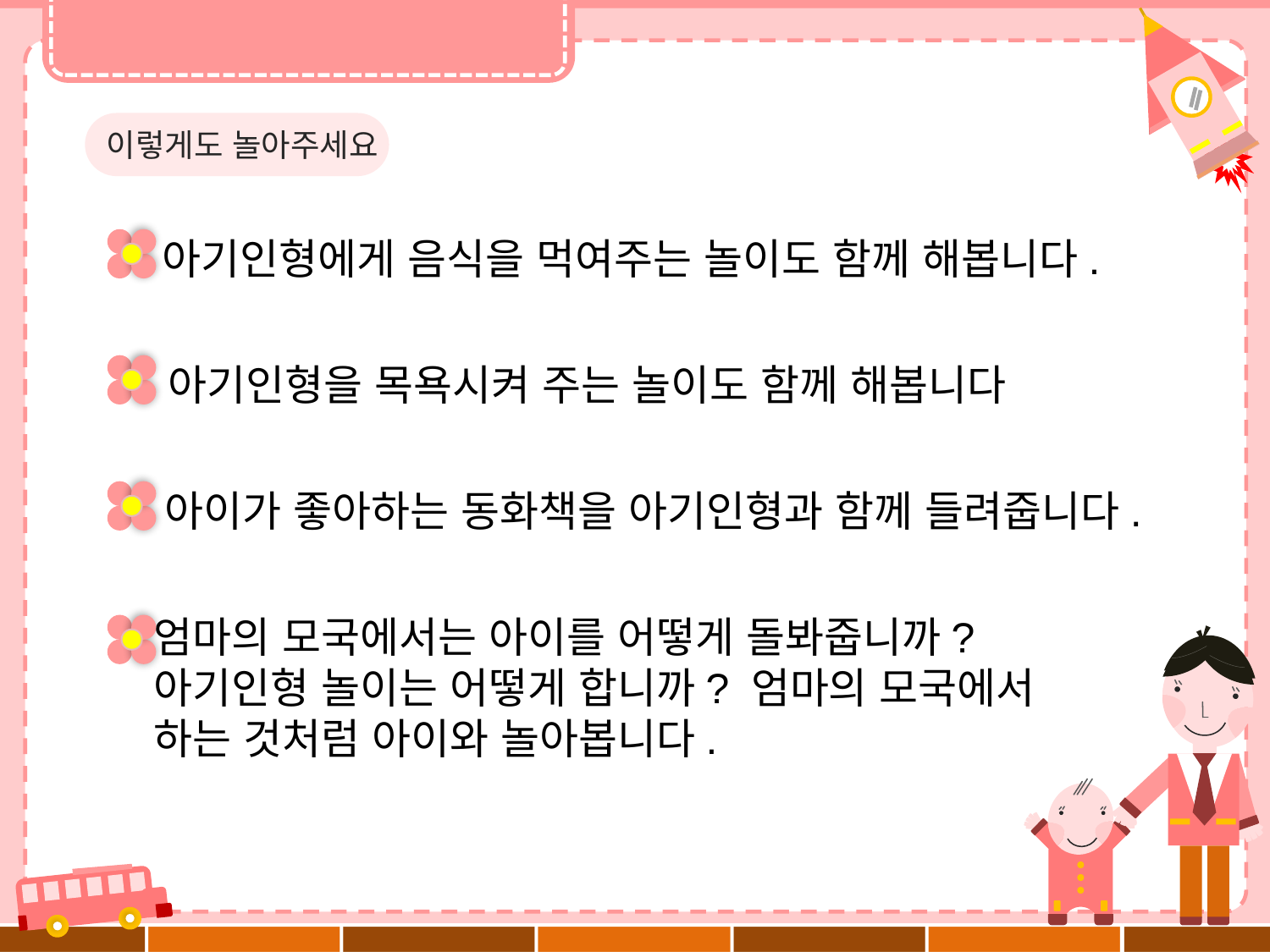

이렇게도 놀아주세요
아기인형에게 음식을 먹여주는 놀이도 함께 해봅니다.

아기인형을 목욕시켜 주는 놀이도 함께 해봅니다

아이가 좋아하는 동화책을 아기인형과 함께 들려줍니다.

엄마의 모국에서는 아이를 어떻게 돌봐줍니까?
아기인형 놀이는 어떻게 합니까? 엄마의 모국에서
하는 것처럼 아이와 놀아봅니다.